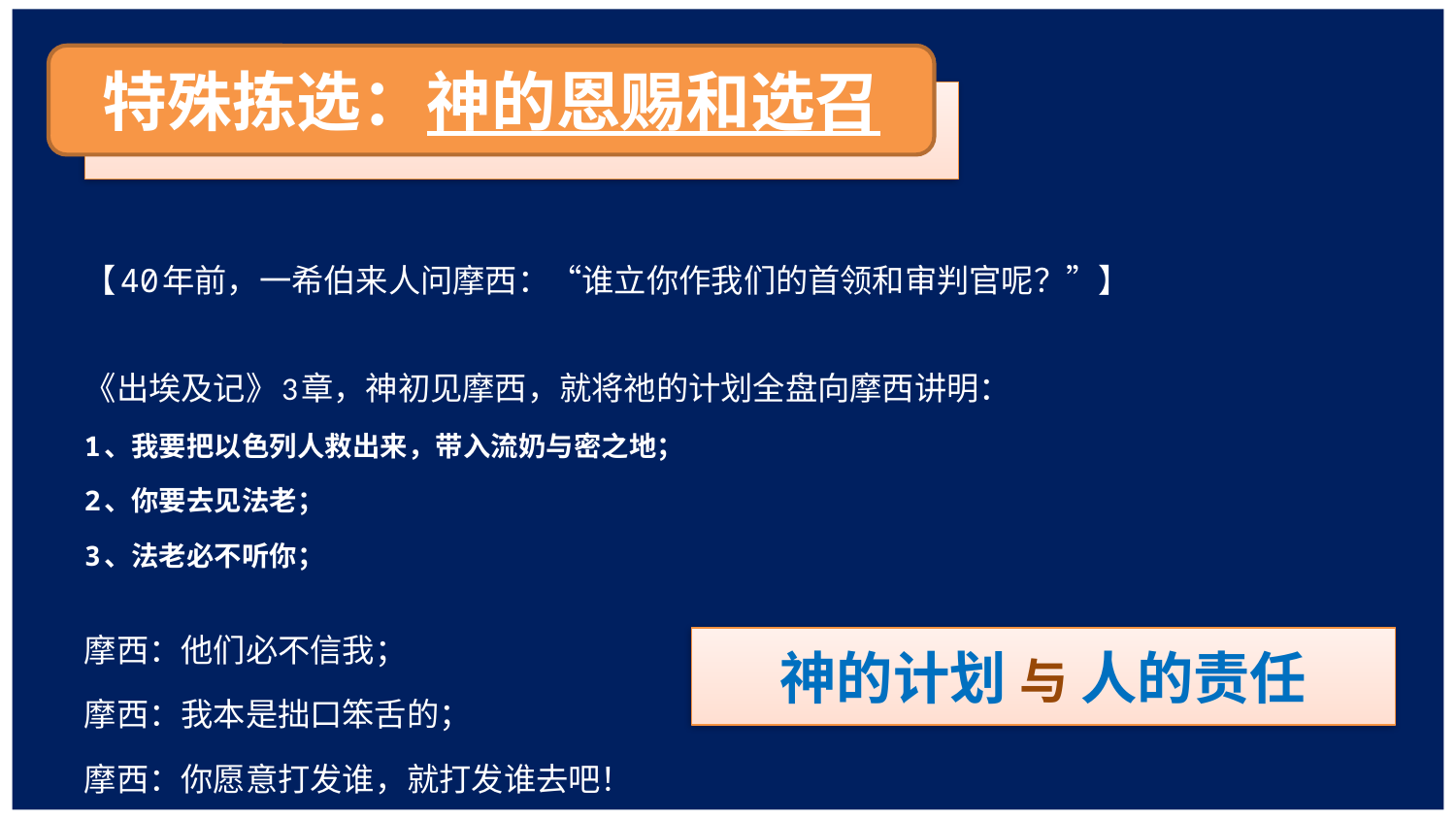

【40年前，一希伯来人问摩西：“谁立你作我们的首领和审判官呢？”】

《出埃及记》3章，神初见摩西，就将祂的计划全盘向摩西讲明：
	1、我要把以色列人救出来，带入流奶与密之地；
	2、你要去见法老；
	3、法老必不听你；

摩西：他们必不信我；
摩西：我本是拙口笨舌的；
摩西：你愿意打发谁，就打发谁去吧！
特殊拣选：神的恩赐和选召

神的计划 与 人的责任